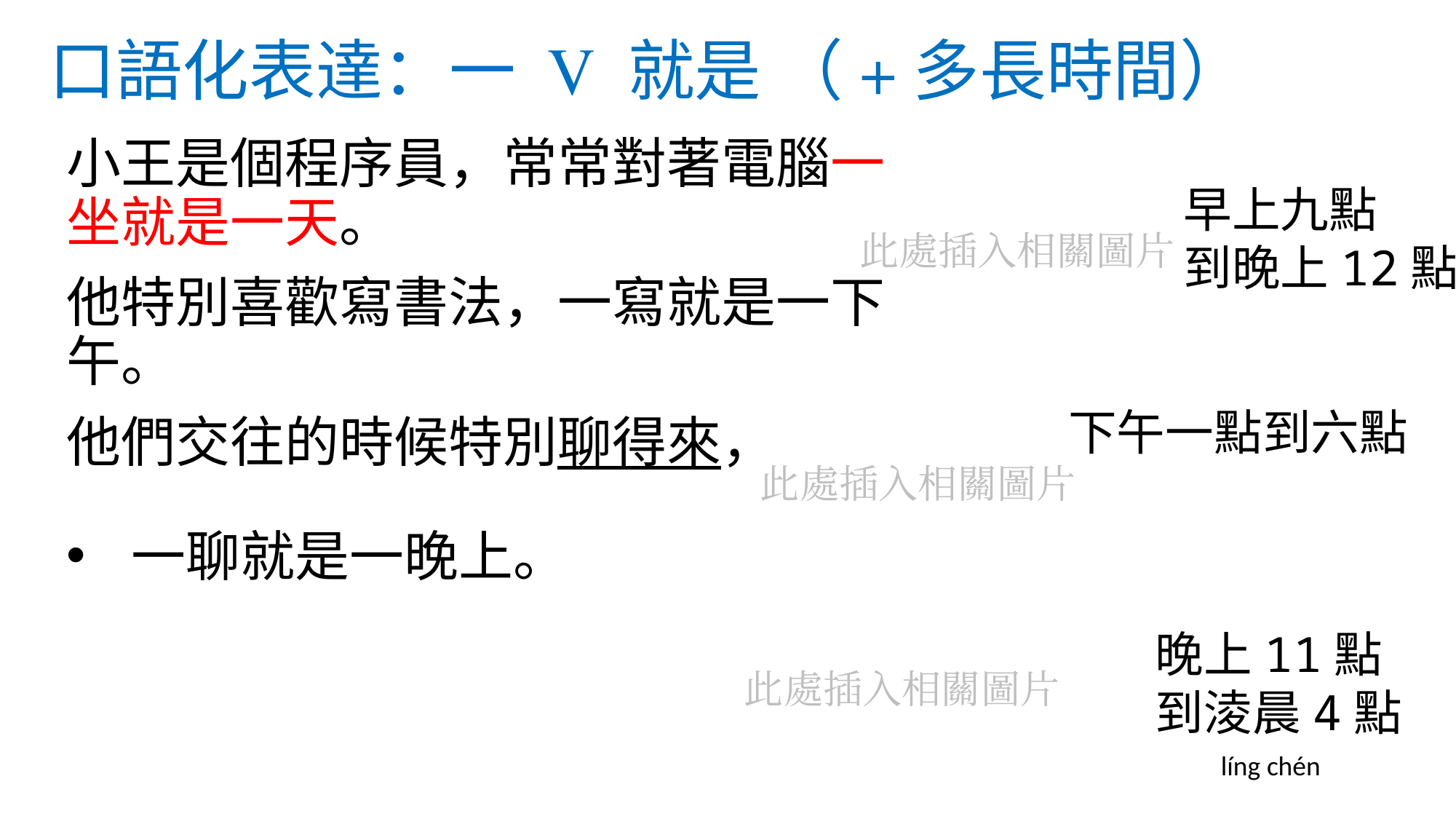

# 口語化表達：一 V 就是 （+多長時間）
小王是個程序員，常常對著電腦一坐就是一天。
他特別喜歡寫書法，一寫就是一下午。
他們交往的時候特別聊得來，
  一聊就是一晚上。
早上九點
到晚上12點
此處插入相關圖片
下午一點到六點
此處插入相關圖片
晚上11點
到淩晨4點
此處插入相關圖片
líng chén